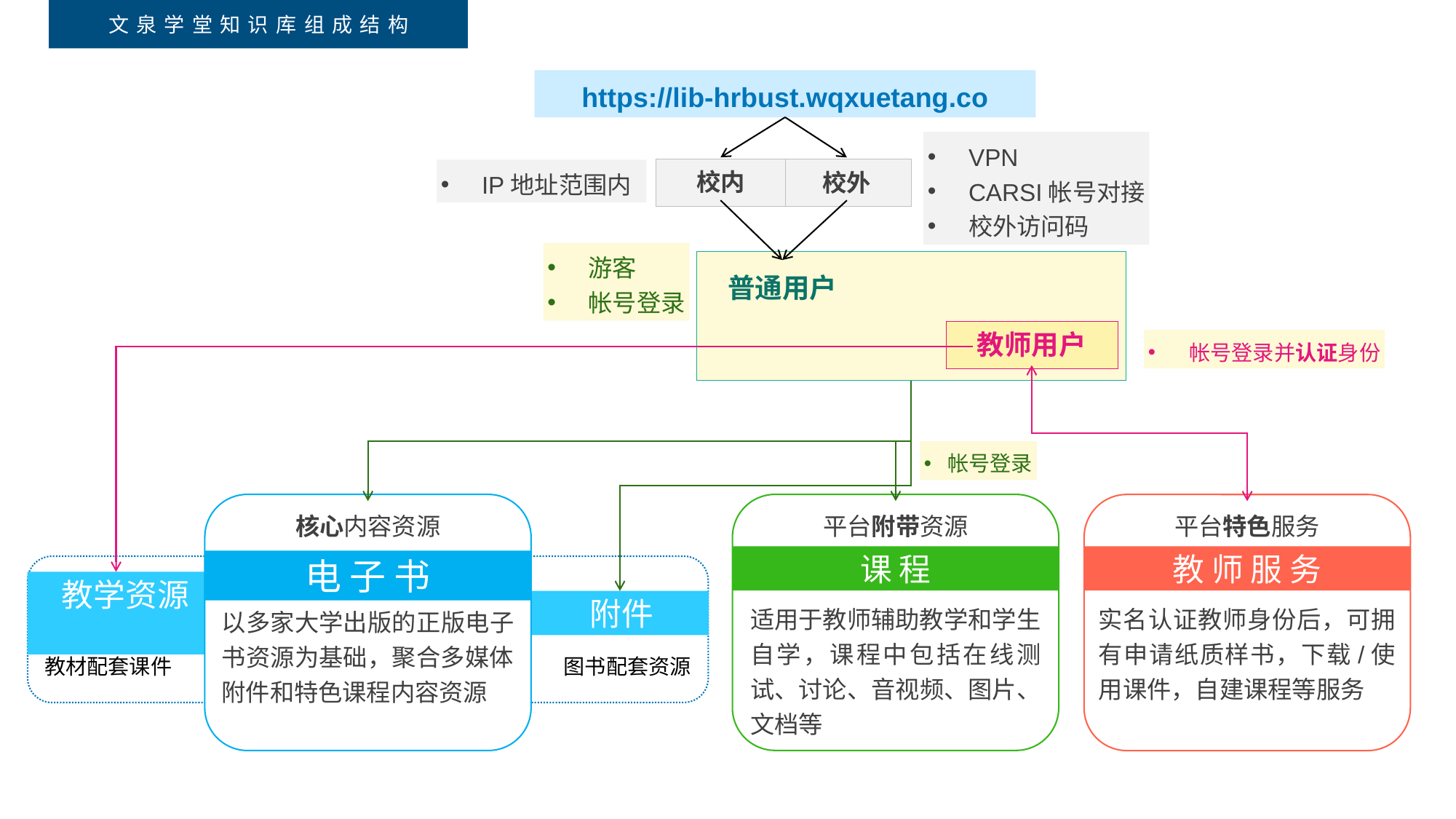

清华大学出版社数字出版业务概述
文泉学堂知识库组成结构
https://lib-hrbust.wqxuetang.co

核心内容资源
电 子 书
以多家大学出版的正版电子书资源为基础，聚合多媒体附件和特色课程内容资源

教学资源
  附件
教材配套课件
图书配套资源

平台附带资源
课 程
适用于教师辅助教学和学生自学，课程中包括在线测试、讨论、音视频、图片、文档等

平台特色服务
教 师 服 务
实名认证教师身份后，可拥有申请纸质样书，下载/使用课件，自建课程等服务
VPN
CARSI帐号对接
校外访问码
校内
校外

IP地址范围内
游客
帐号登录

普通用户
帐号登录

教师用户
帐号登录并认证身份